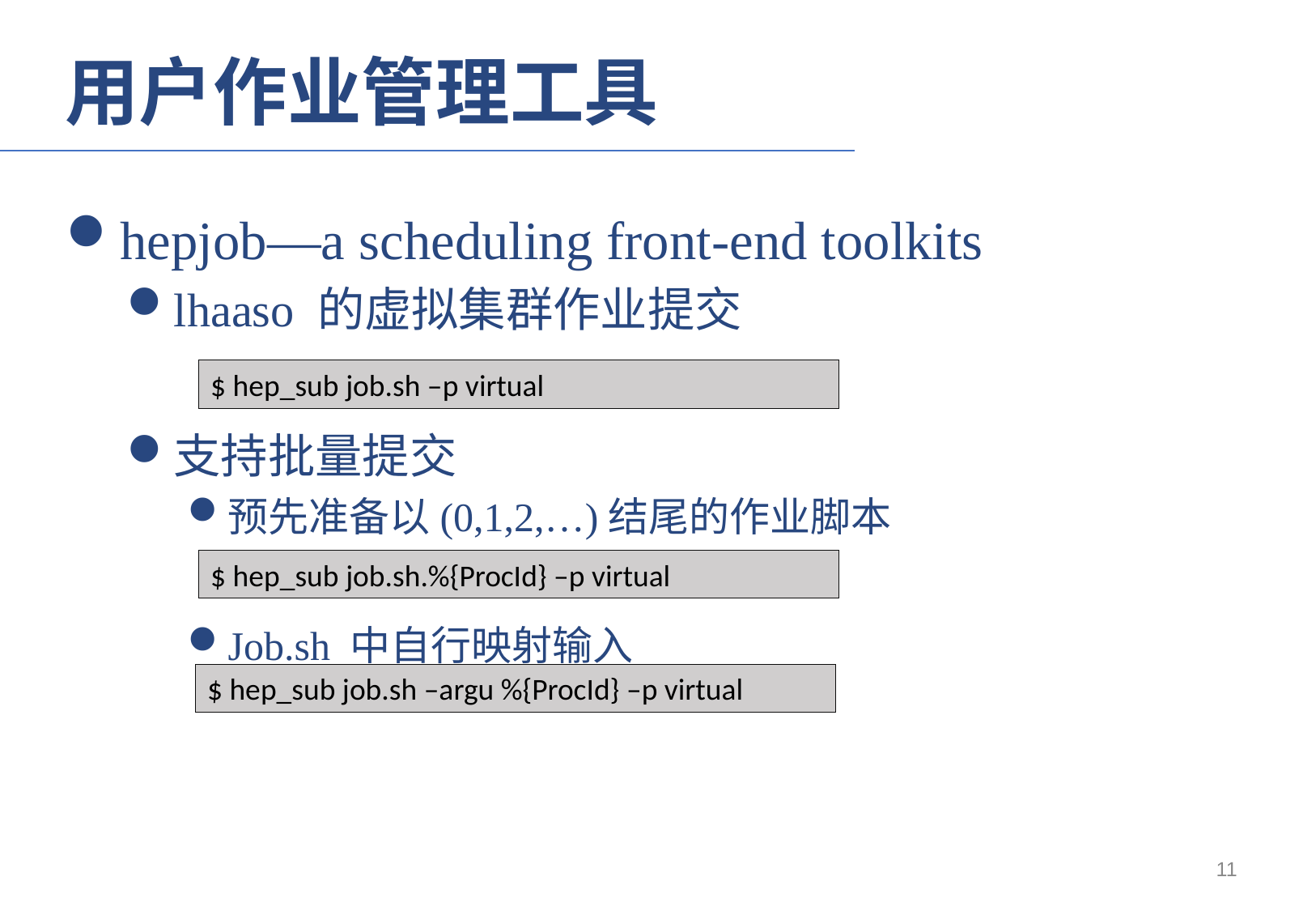

用户作业管理工具

hepjob—a scheduling front-end toolkits
lhaaso 的虚拟集群作业提交

支持批量提交
预先准备以(0,1,2,…)结尾的作业脚本

Job.sh 中自行映射输入
$ hep_sub job.sh –p virtual
$ hep_sub job.sh.%{ProcId} –p virtual
$ hep_sub job.sh –argu %{ProcId} –p virtual
11